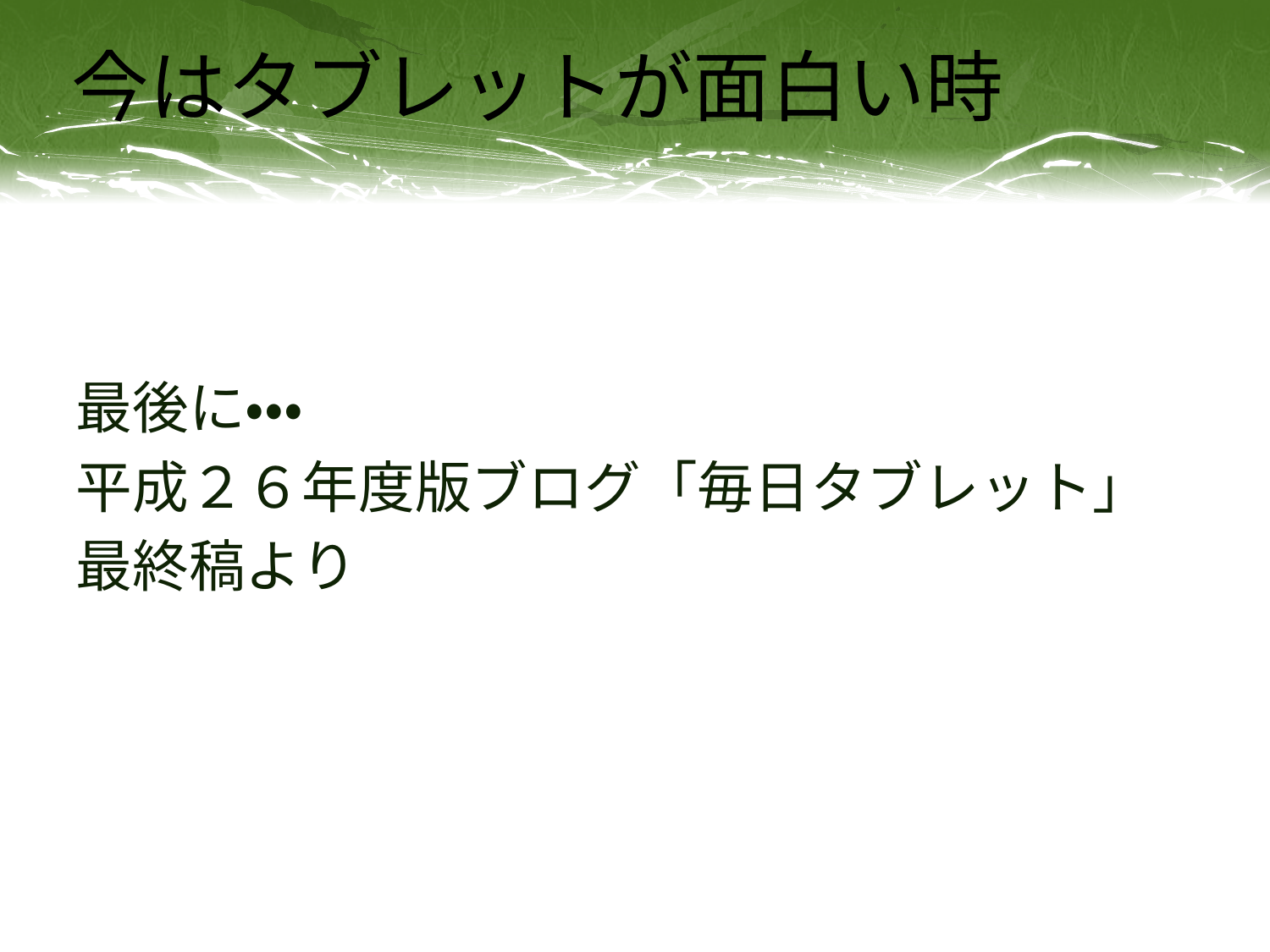

# 今はタブレットが面白い時

最後に・・・
平成２６年度版ブログ「毎日タブレット」
最終稿より